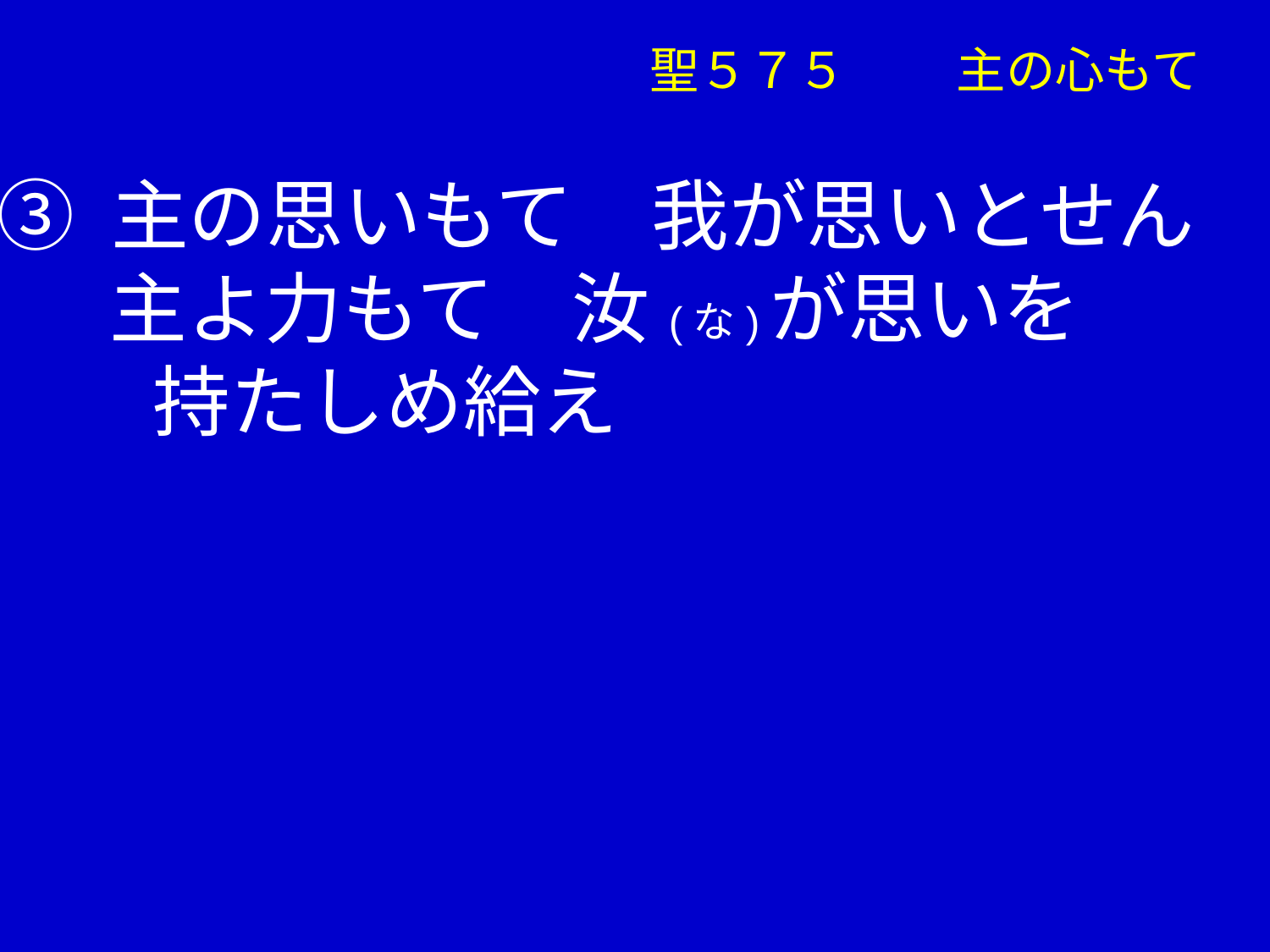

聖５７５          主の心もて
③ 主の思いもて　我が思いとせん
　  主よ力もて　汝(な)が思いを
　　持たしめ給え